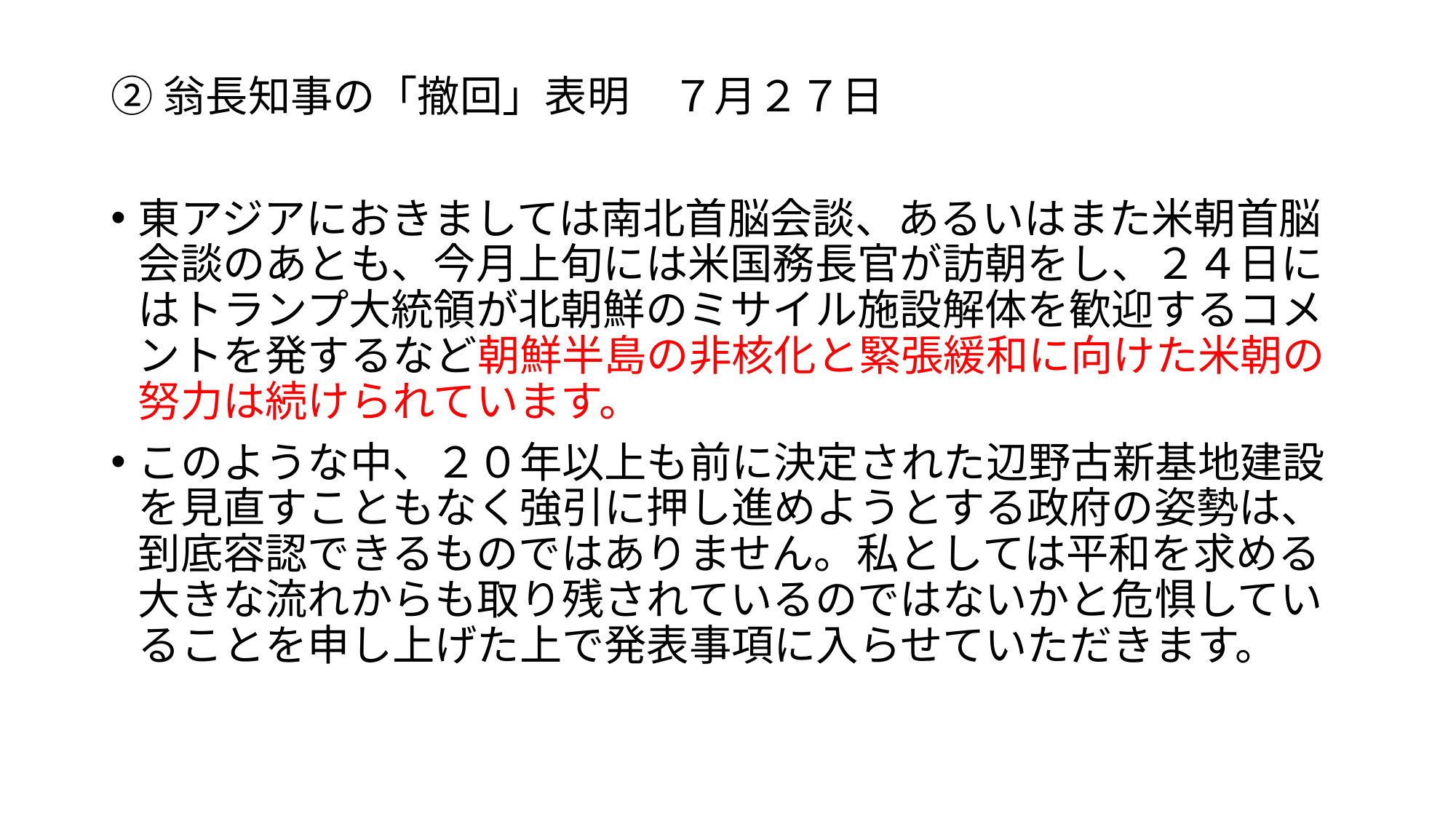

②翁長知事の「撤回」表明　７月２７日

東アジアにおきましては南北首脳会談、あるいはまた米朝首脳会談のあとも、今月上旬には米国務長官が訪朝をし、２４日にはトランプ大統領が北朝鮮のミサイル施設解体を歓迎するコメントを発するなど朝鮮半島の非核化と緊張緩和に向けた米朝の努力は続けられています。
このような中、２０年以上も前に決定された辺野古新基地建設を見直すこともなく強引に押し進めようとする政府の姿勢は、到底容認できるものではありません。私としては平和を求める大きな流れからも取り残されているのではないかと危惧していることを申し上げた上で発表事項に入らせていただきます。